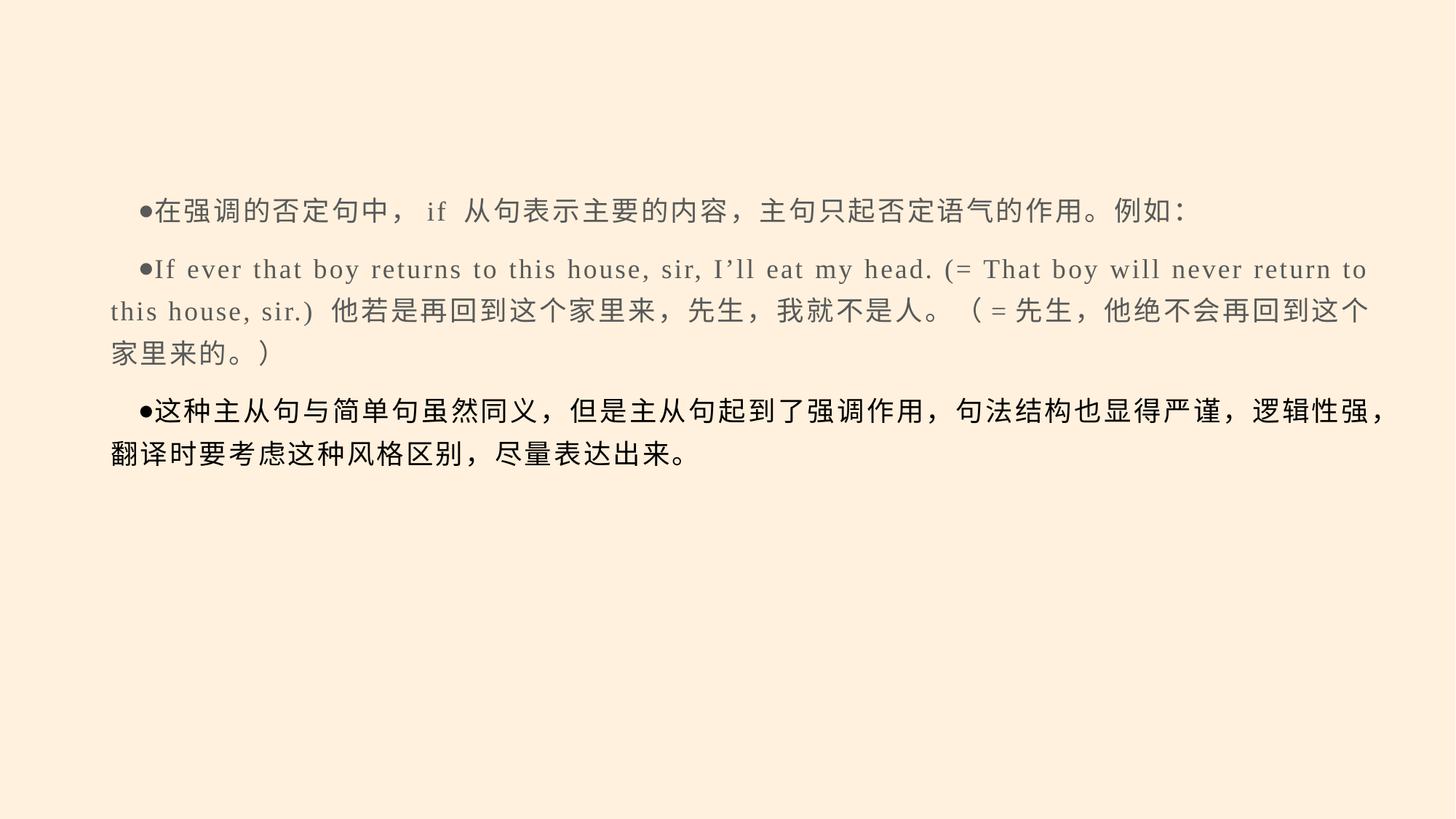

#
在强调的否定句中，if 从句表示主要的内容，主句只起否定语气的作用。例如：
If ever that boy returns to this house, sir, I’ll eat my head. (= That boy will never return to this house, sir.) 他若是再回到这个家里来，先生，我就不是人。（=先生，他绝不会再回到这个家里来的。）
这种主从句与简单句虽然同义，但是主从句起到了强调作用，句法结构也显得严谨，逻辑性强，翻译时要考虑这种风格区别，尽量表达出来。